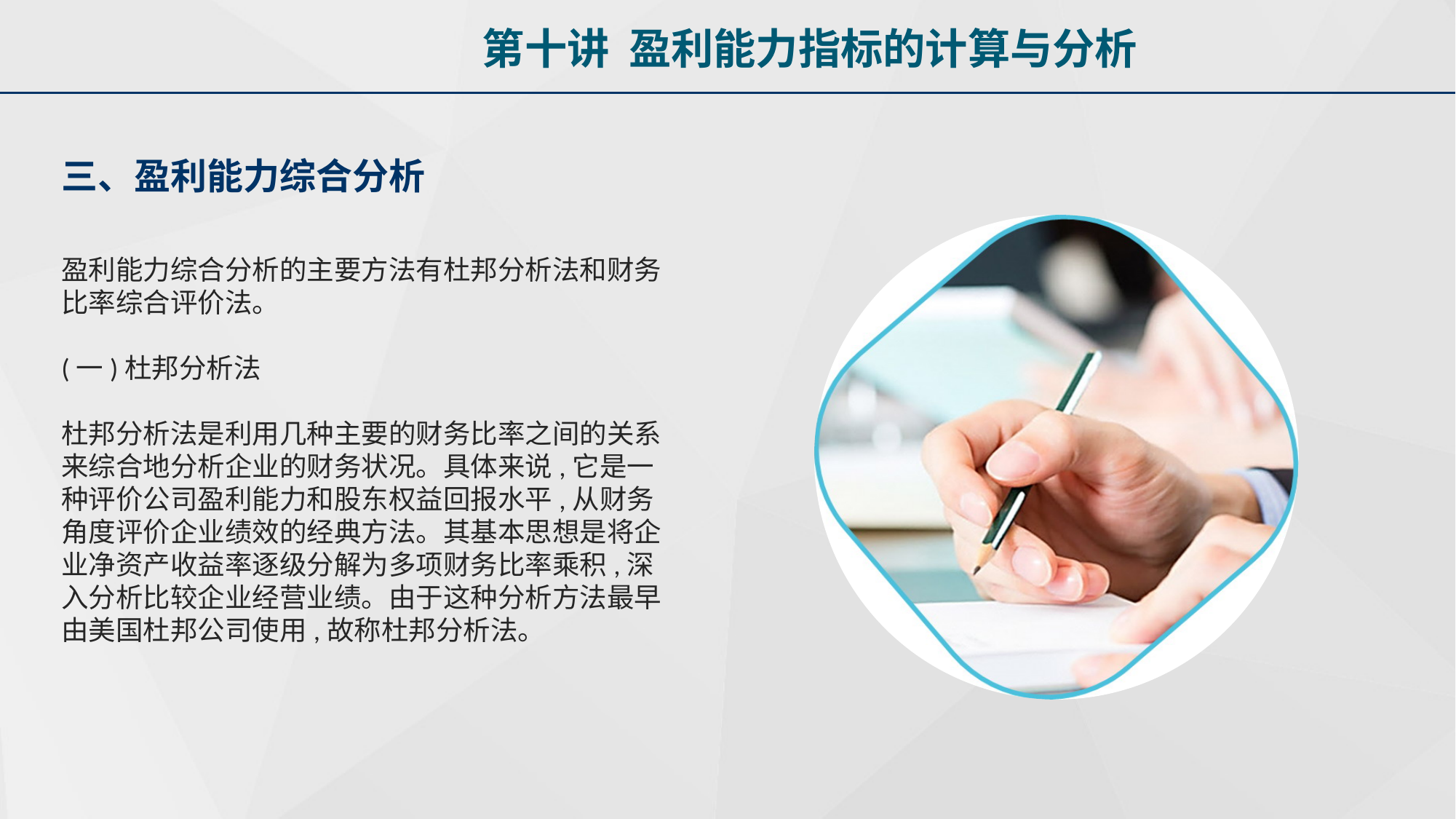

第十讲  盈利能力指标的计算与分析
三、盈利能力综合分析

盈利能力综合分析的主要方法有杜邦分析法和财务比率综合评价法。

(一)杜邦分析法

杜邦分析法是利用几种主要的财务比率之间的关系来综合地分析企业的财务状况。具体来说,它是一种评价公司盈利能力和股东权益回报水平,从财务角度评价企业绩效的经典方法。其基本思想是将企业净资产收益率逐级分解为多项财务比率乘积,深入分析比较企业经营业绩。由于这种分析方法最早由美国杜邦公司使用,故称杜邦分析法。